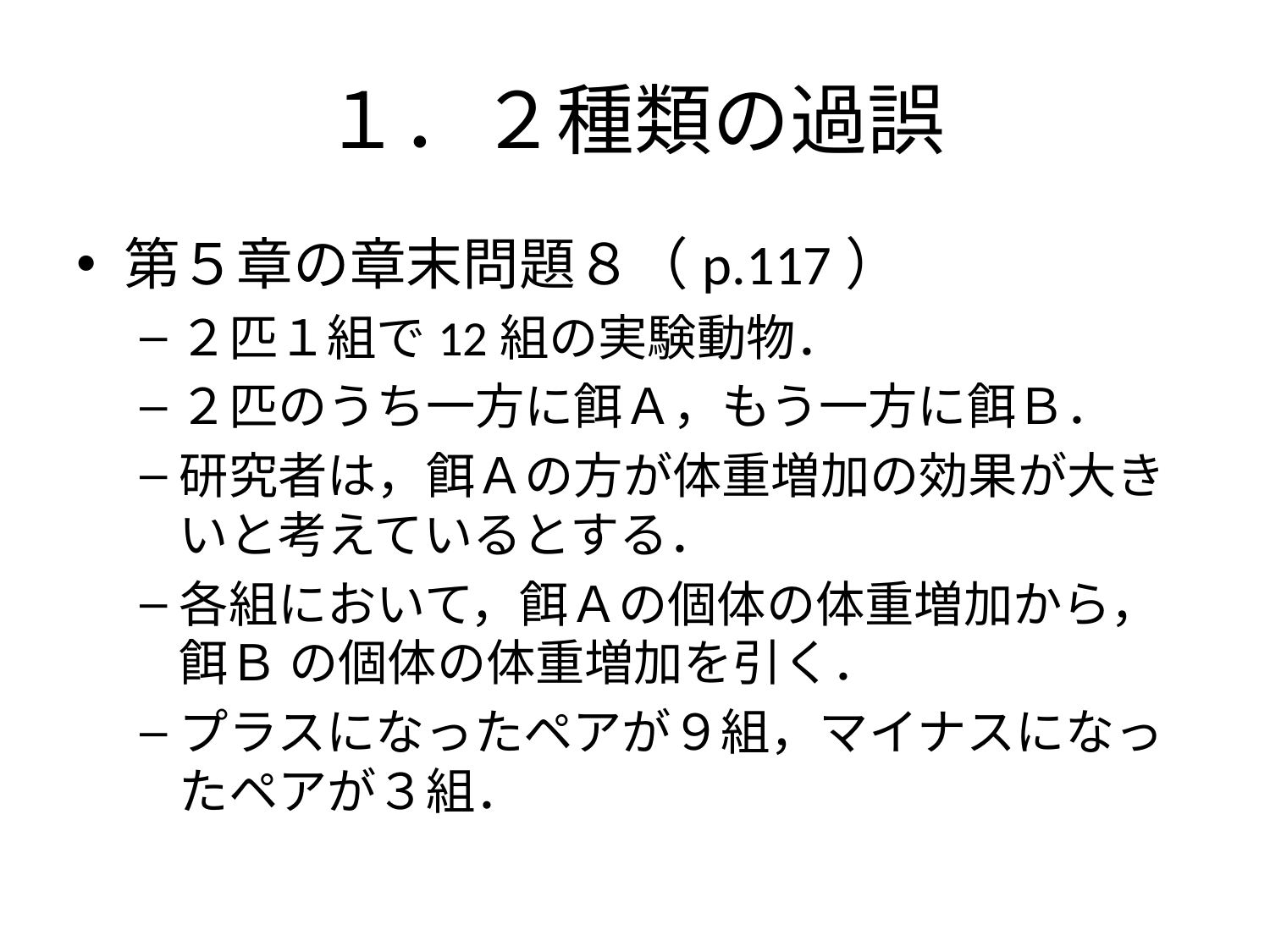

# １．２種類の過誤
第５章の章末問題８（p.117）
２匹１組で12組の実験動物．
２匹のうち一方に餌Ａ，もう一方に餌Ｂ．
研究者は，餌Ａの方が体重増加の効果が大きいと考えているとする．
各組において，餌Ａの個体の体重増加から，餌Ｂ の個体の体重増加を引く．
プラスになったペアが９組，マイナスになったペアが３組．